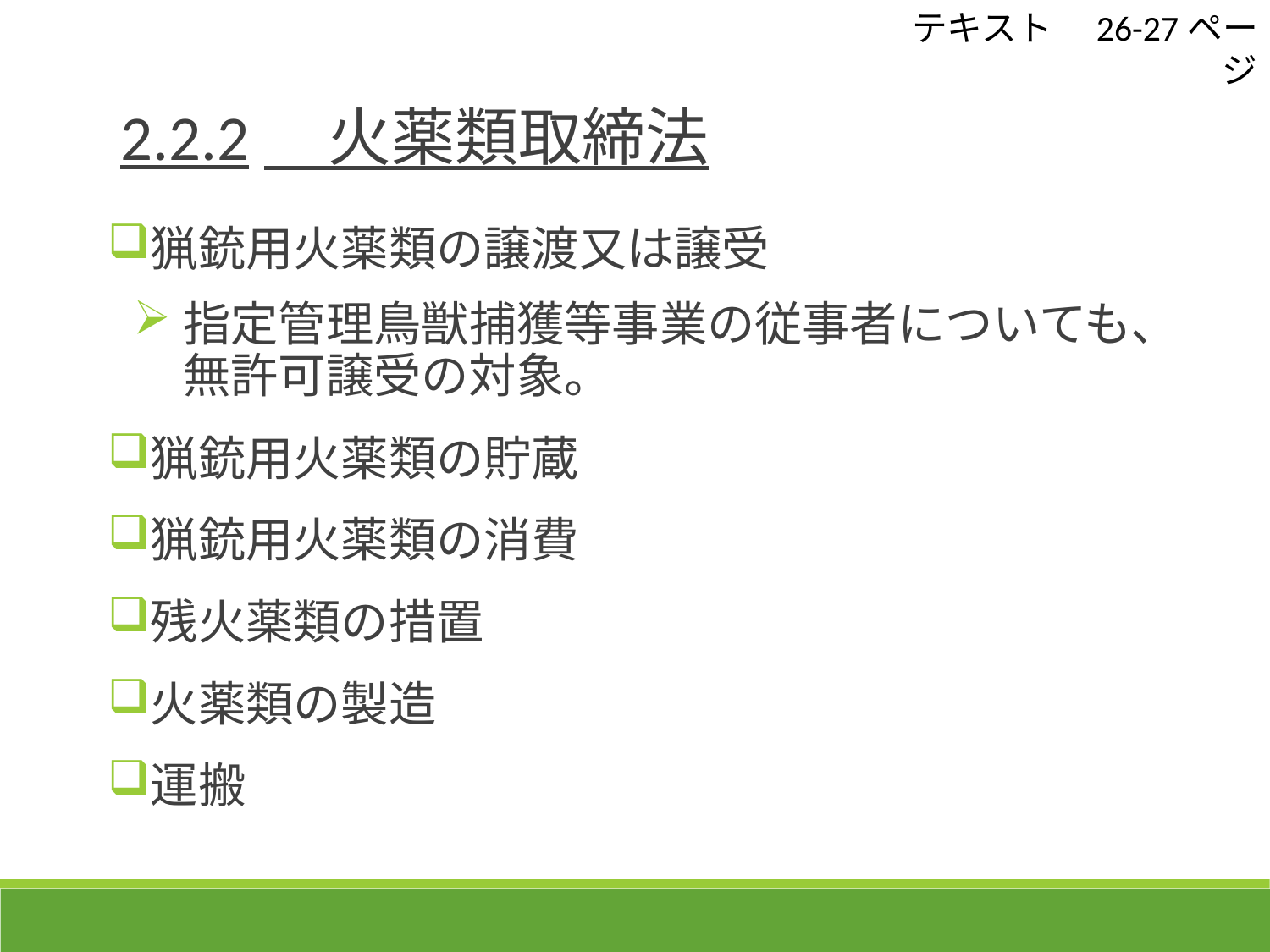

テキスト　26-27ページ
2.2.2　火薬類取締法
猟銃用火薬類の譲渡又は譲受
指定管理鳥獣捕獲等事業の従事者についても、無許可譲受の対象。
猟銃用火薬類の貯蔵
猟銃用火薬類の消費
残火薬類の措置
火薬類の製造
運搬